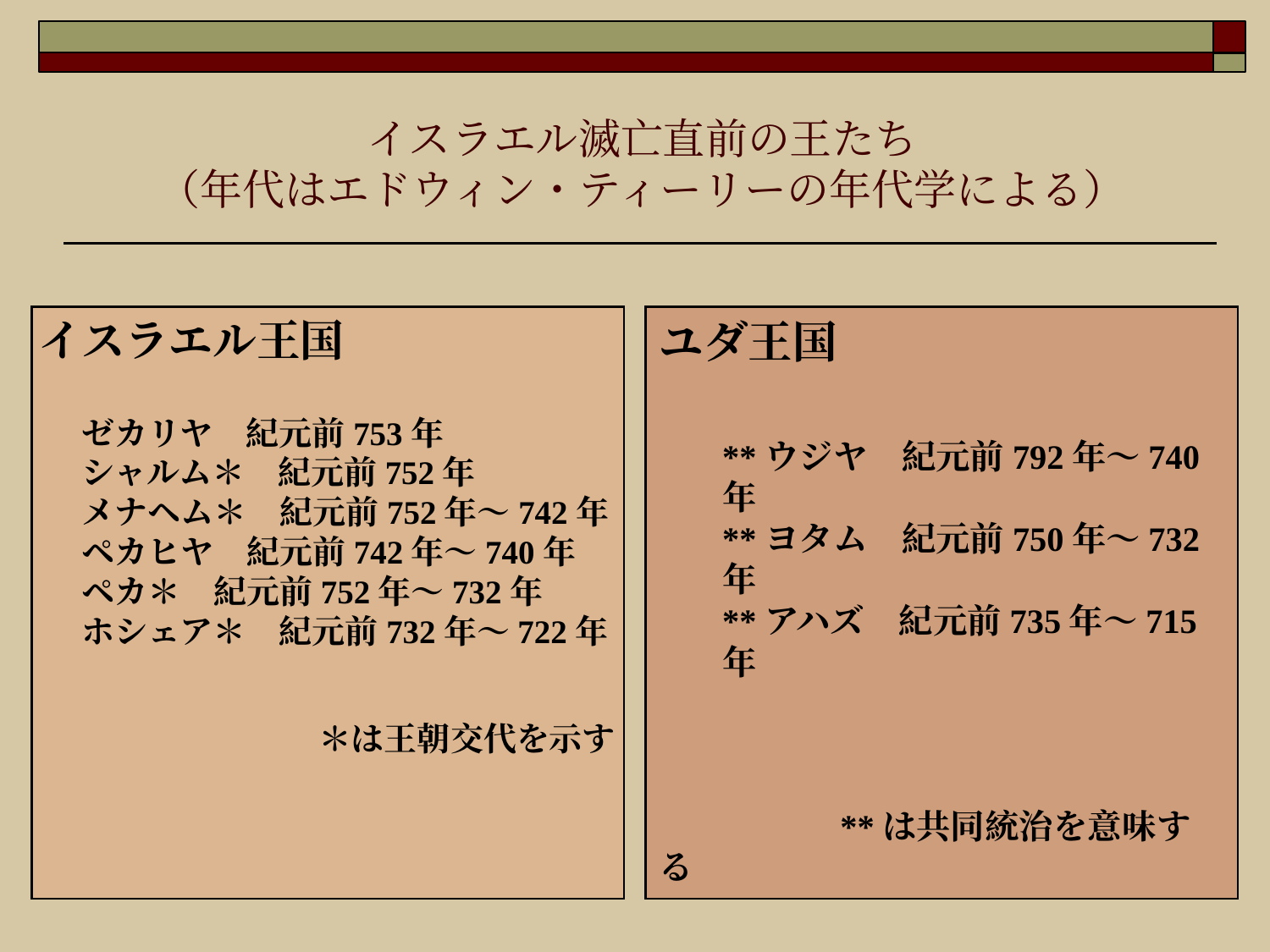

イスラエル滅亡直前の王たち
（年代はエドウィン・ティーリーの年代学による）
イスラエル王国
ゼカリヤ　紀元前753年
シャルム＊　紀元前752年
メナヘム＊　紀元前752年～742年
ペカヒヤ　紀元前742年～740年
ペカ＊　紀元前752年～732年
ホシェア＊　紀元前732年～722年

                                 ＊は王朝交代を示す

ユダ王国
**ウジヤ　紀元前792年～740年
**ヨタム　紀元前750年～732年
**アハズ　紀元前735年～715年

                   **は共同統治を意味する
130